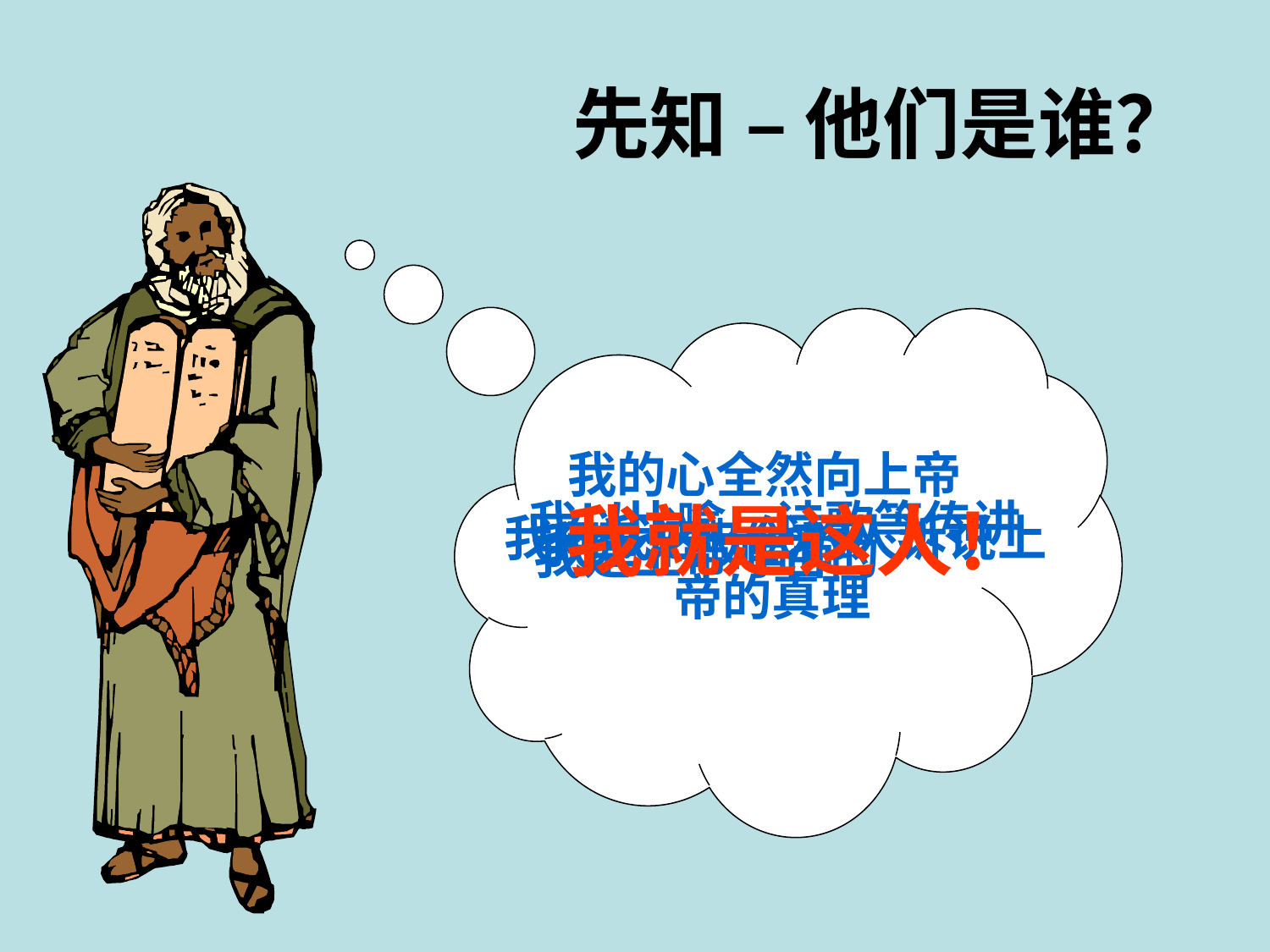

# 先知 – 他们是谁？

我的心全然向上帝
我就是这人！
我以比喻、诗歌等传讲
我向我这一代的人诉说上帝的真理
我是个报信者
我是上帝呼召的